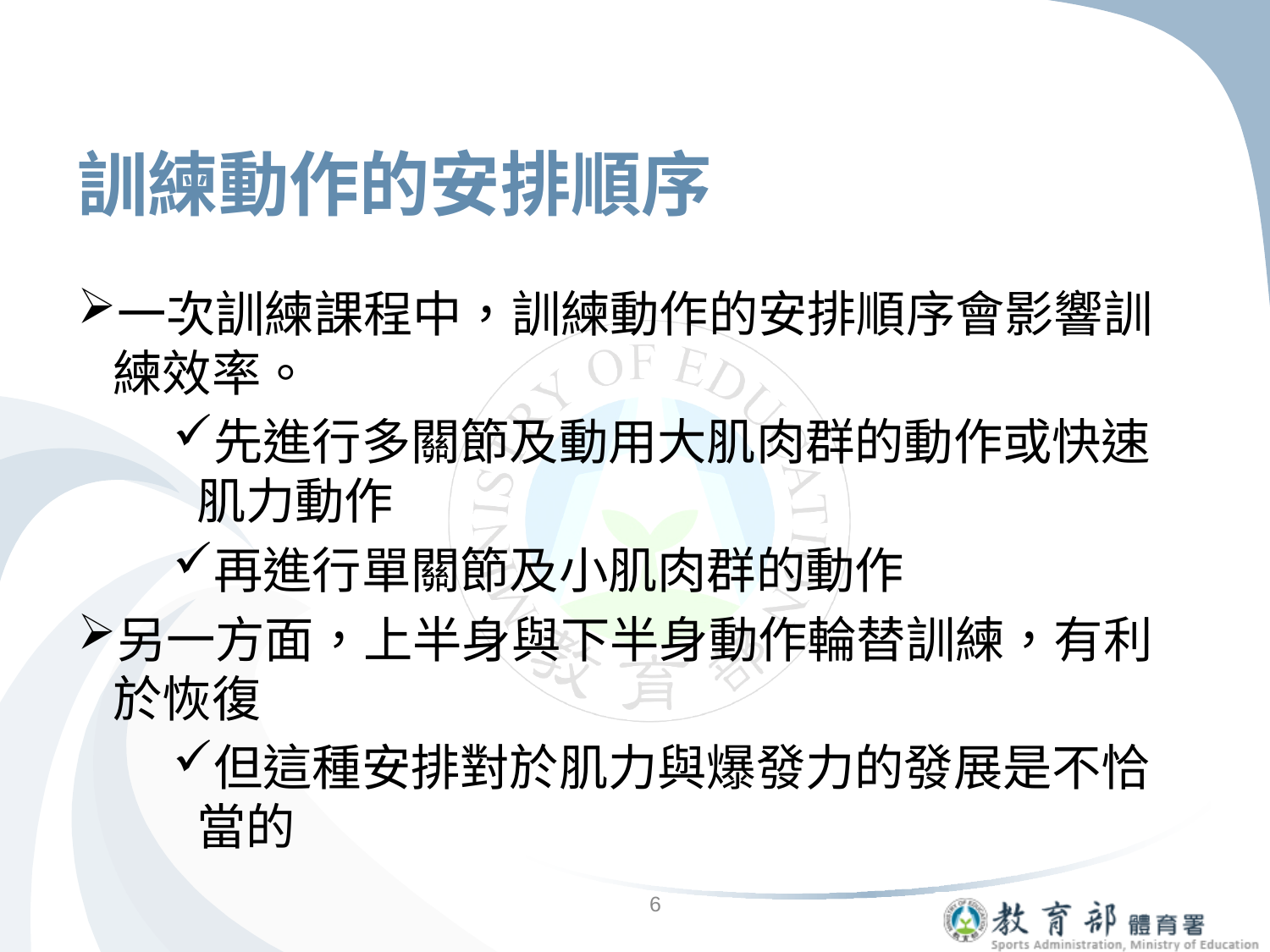

# 訓練動作的安排順序
一次訓練課程中，訓練動作的安排順序會影響訓練效率。
先進行多關節及動用大肌肉群的動作或快速肌力動作
再進行單關節及小肌肉群的動作
另一方面，上半身與下半身動作輪替訓練，有利於恢復
但這種安排對於肌力與爆發力的發展是不恰當的

6